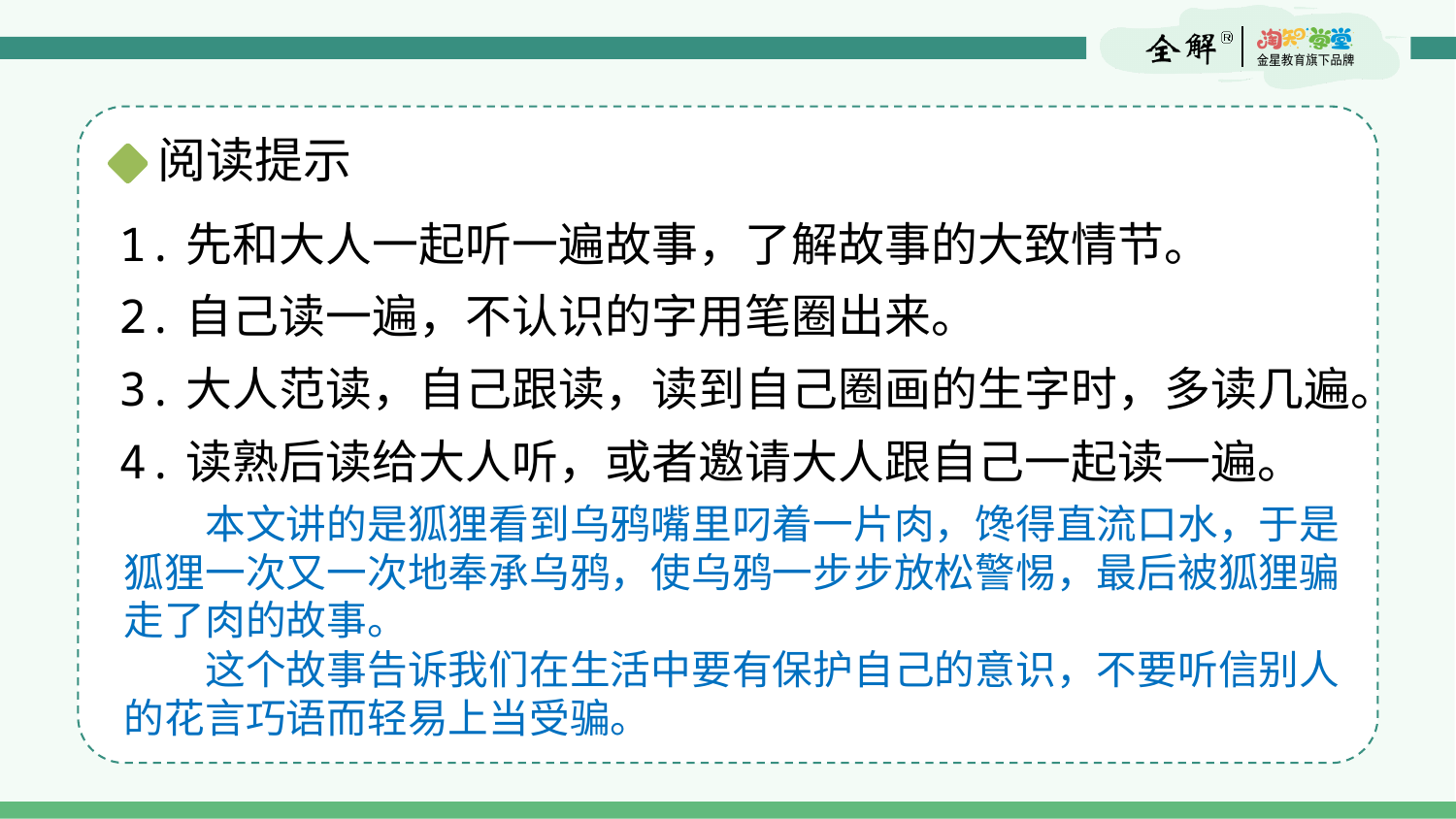

阅读提示

1.先和大人一起听一遍故事，了解故事的大致情节。
2.自己读一遍，不认识的字用笔圈出来。
3.大人范读，自己跟读，读到自己圈画的生字时，多读几遍。
4.读熟后读给大人听，或者邀请大人跟自己一起读一遍。
　　本文讲的是狐狸看到乌鸦嘴里叼着一片肉，馋得直流口水，于是狐狸一次又一次地奉承乌鸦，使乌鸦一步步放松警惕，最后被狐狸骗走了肉的故事。
　　这个故事告诉我们在生活中要有保护自己的意识，不要听信别人的花言巧语而轻易上当受骗。